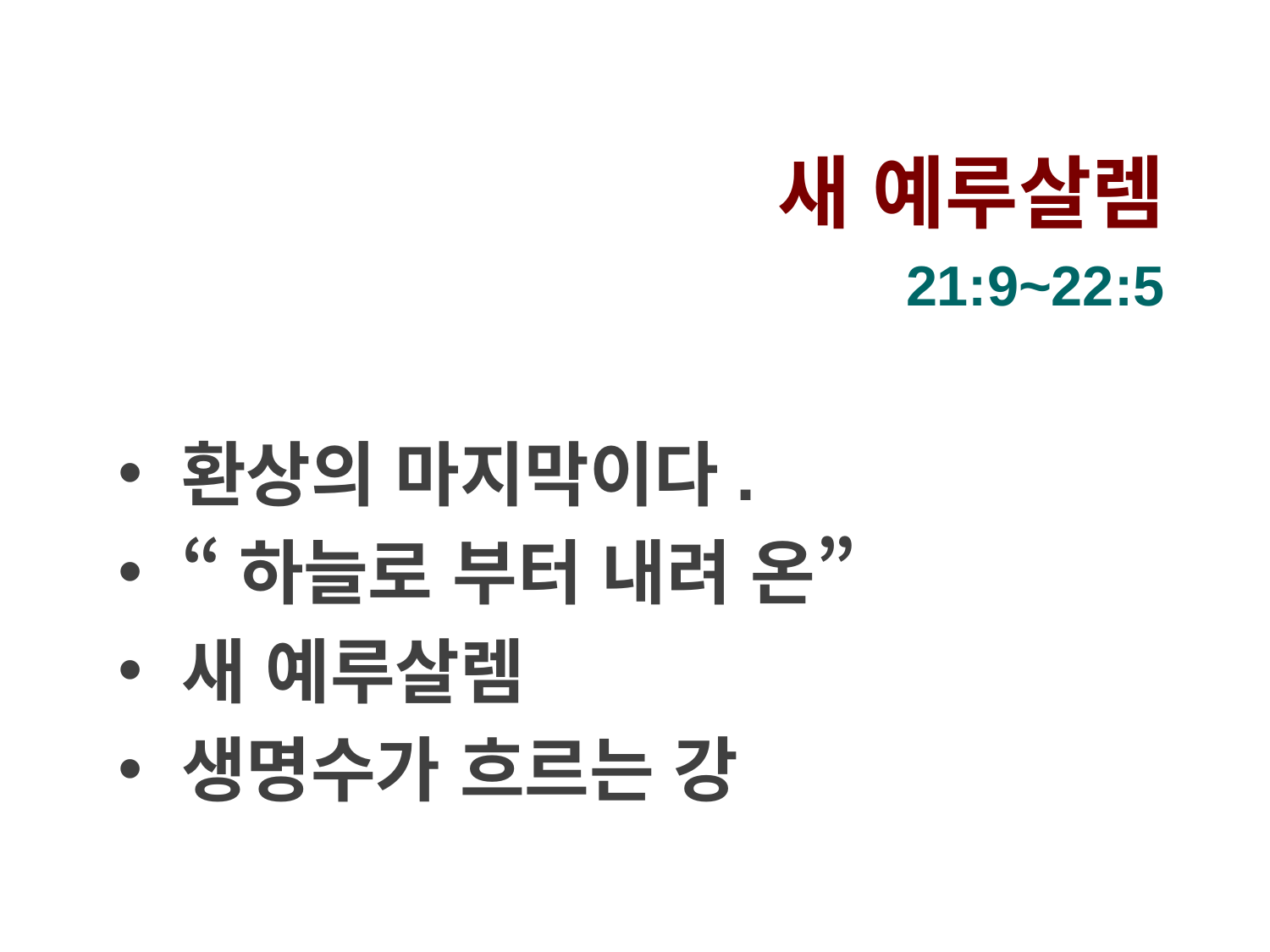

새 예루살렘
21:9~22:5

환상의 마지막이다.
“하늘로 부터 내려 온”
새 예루살렘
생명수가 흐르는 강